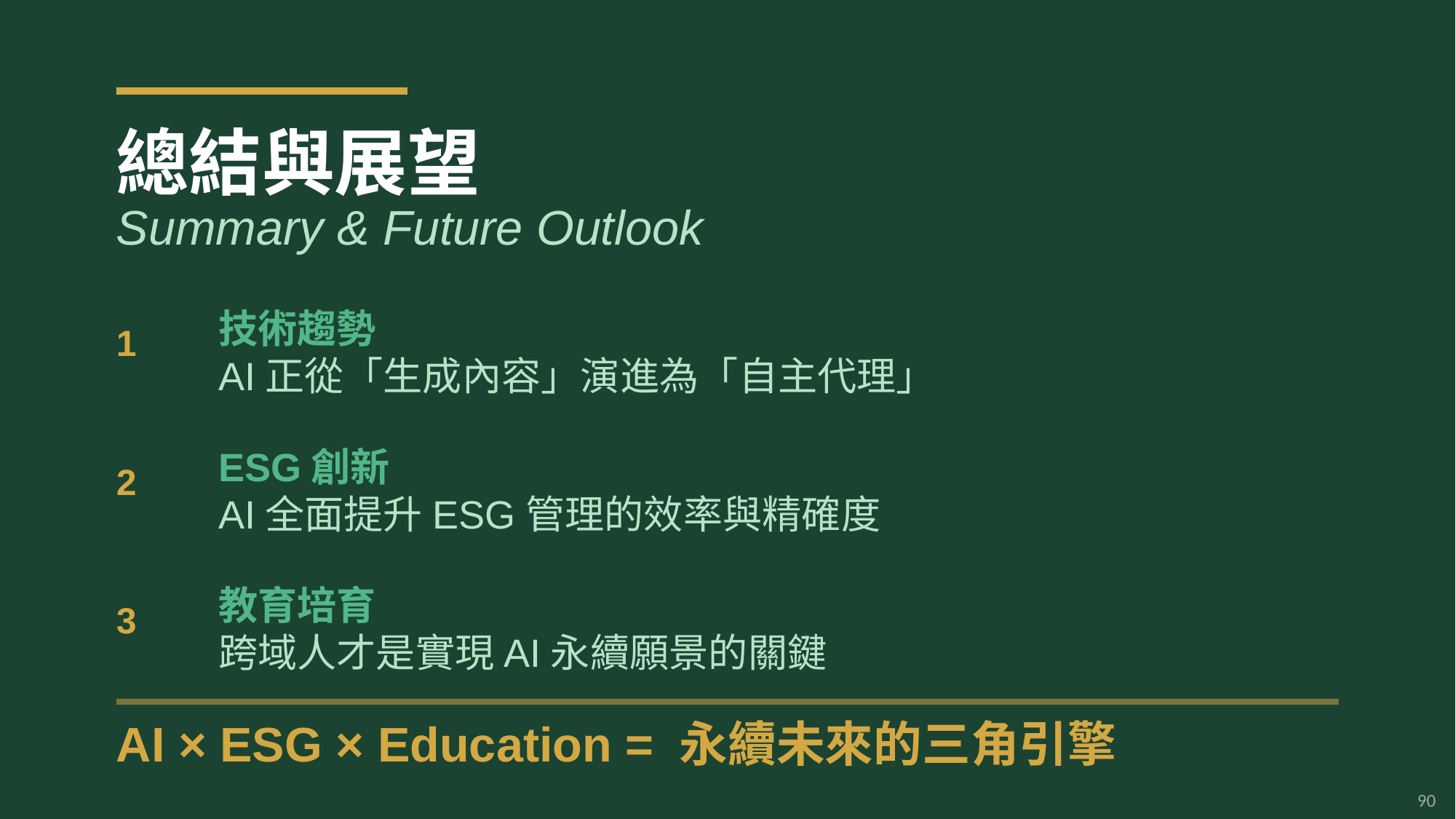

總結與展望
Summary & Future Outlook
1
技術趨勢
AI正從「生成內容」演進為「自主代理」
2
ESG創新
AI全面提升ESG管理的效率與精確度
3
教育培育
跨域人才是實現AI永續願景的關鍵

AI × ESG × Education = 永續未來的三角引擎
90